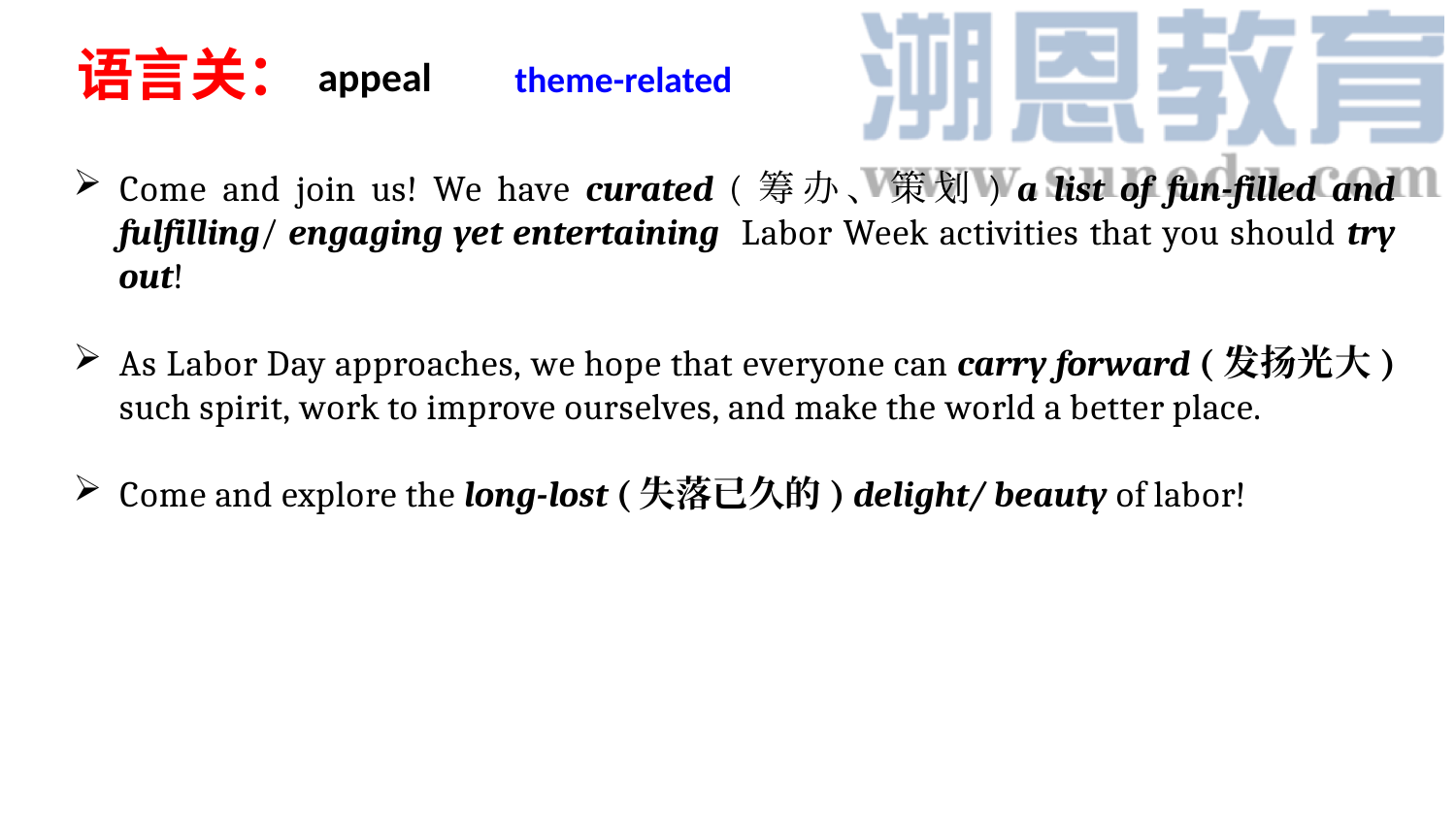

语言关：
appeal
theme-related
Come and join us! We have curated (筹办、策划) a list of fun-filled and fulfilling/ engaging yet entertaining  Labor Week activities that you should try out!

As Labor Day approaches, we hope that everyone can carry forward (发扬光大) such spirit, work to improve ourselves, and make the world a better place.

Come and explore the long-lost (失落已久的) delight/ beauty of labor!